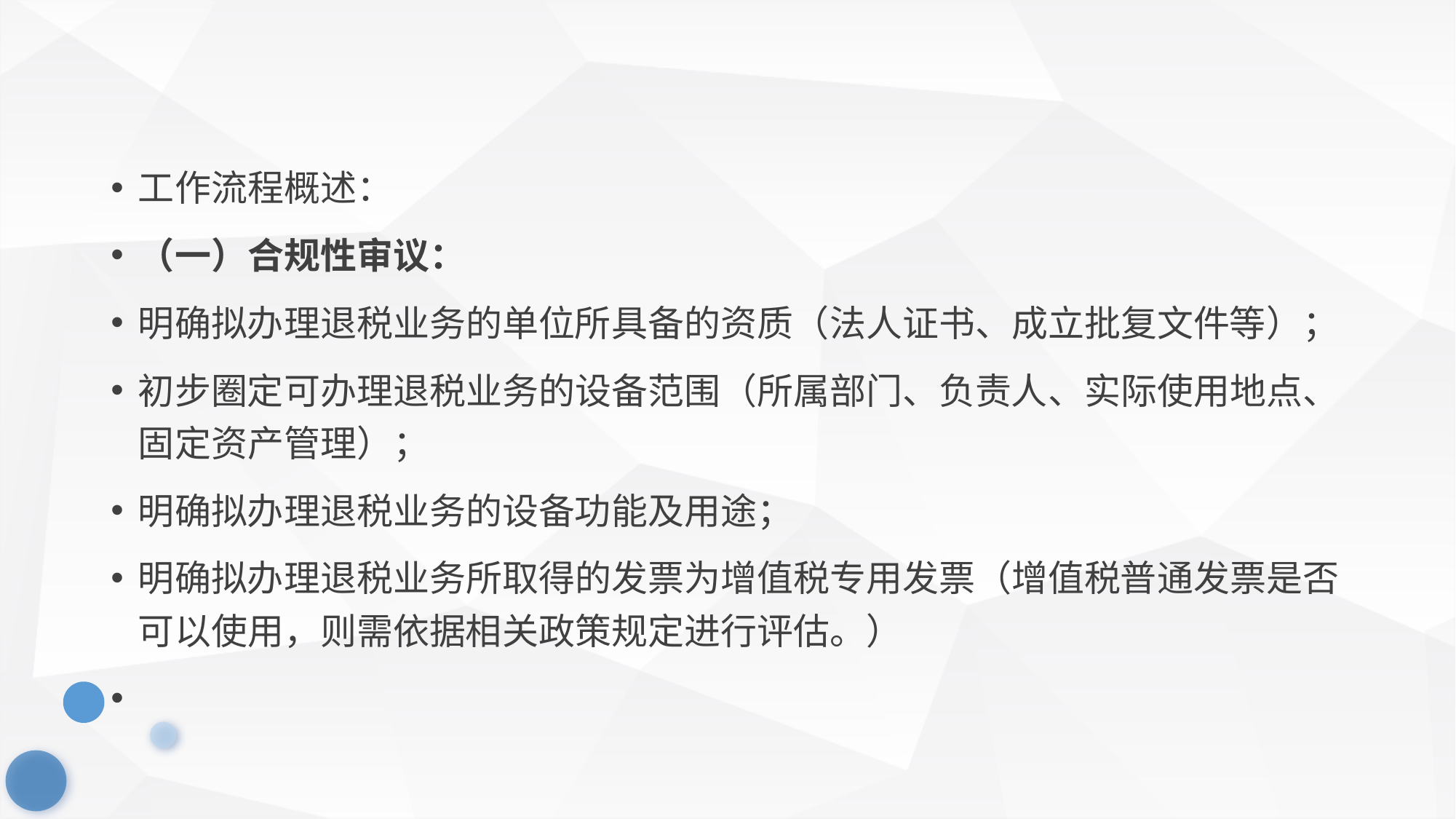

工作流程概述：
（一）合规性审议：
明确拟办理退税业务的单位所具备的资质（法人证书、成立批复文件等）；
初步圈定可办理退税业务的设备范围（所属部门、负责人、实际使用地点、固定资产管理）；
明确拟办理退税业务的设备功能及用途；
明确拟办理退税业务所取得的发票为增值税专用发票（增值税普通发票是否可以使用，则需依据相关政策规定进行评估。）